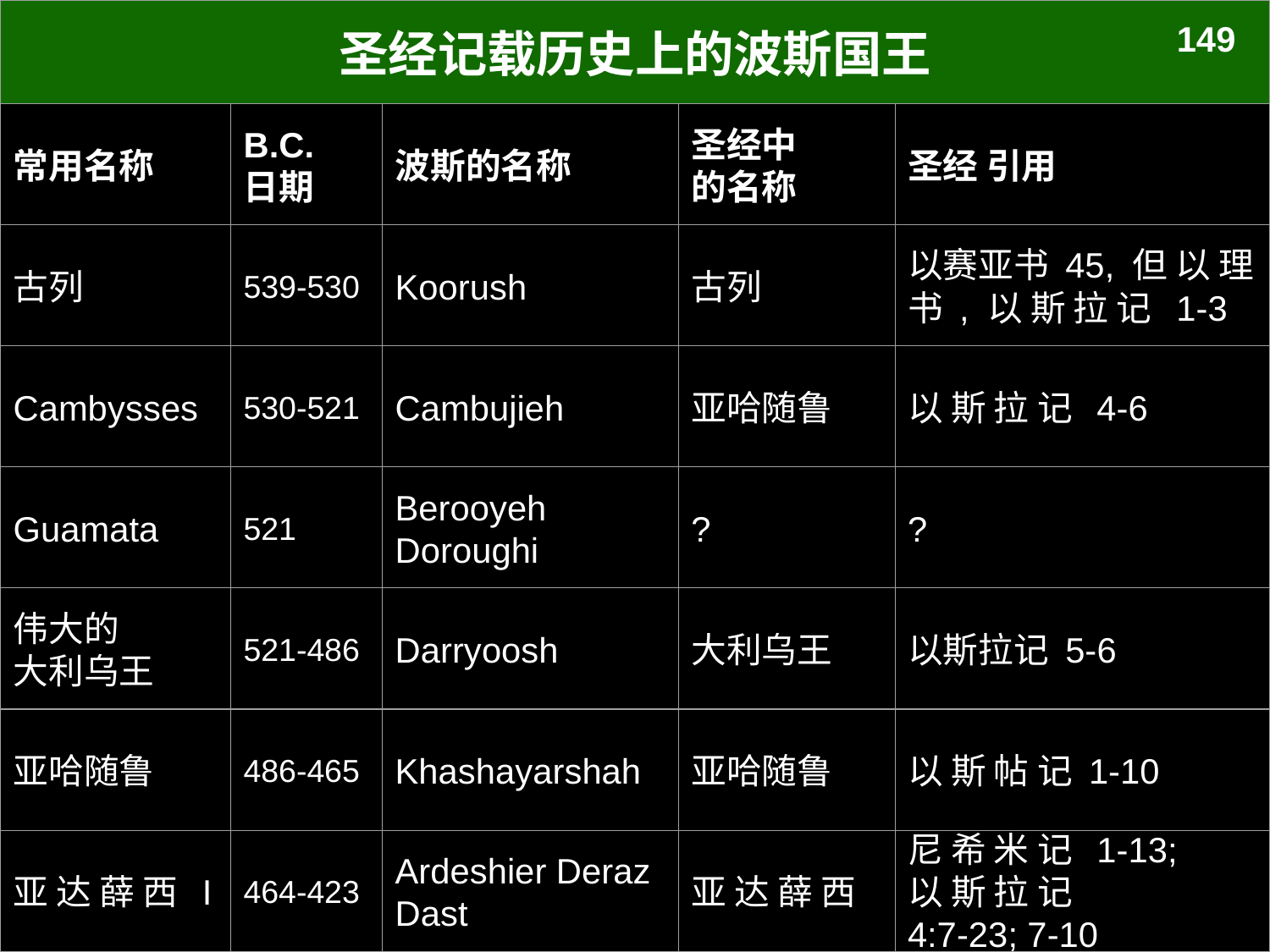

圣经记载历史上的波斯国王

常用名称

B.C.
日期

波斯的名称

圣经中
的名称

圣经 引用

古列

539-530

Koorush

古列

以赛亚书 45, 但 以 理 书 , 以 斯 拉 记  1-3

Cambysses

530-521

Cambujieh

亚哈随鲁

以 斯 拉 记  4-6

Guamata

521

Berooyeh Doroughi

?

?

伟大的
大利乌王

521-486

Darryoosh

大利乌王

以斯拉记 5-6

亚哈随鲁

486-465

Khashayarshah

亚哈随鲁

以 斯 帖 记 1-10

亚 达 薛 西  I

464-423

Ardeshier Deraz Dast

亚 达 薛 西

尼 希 米 记  1-13;
以 斯 拉 记
4:7-23; 7-10

149